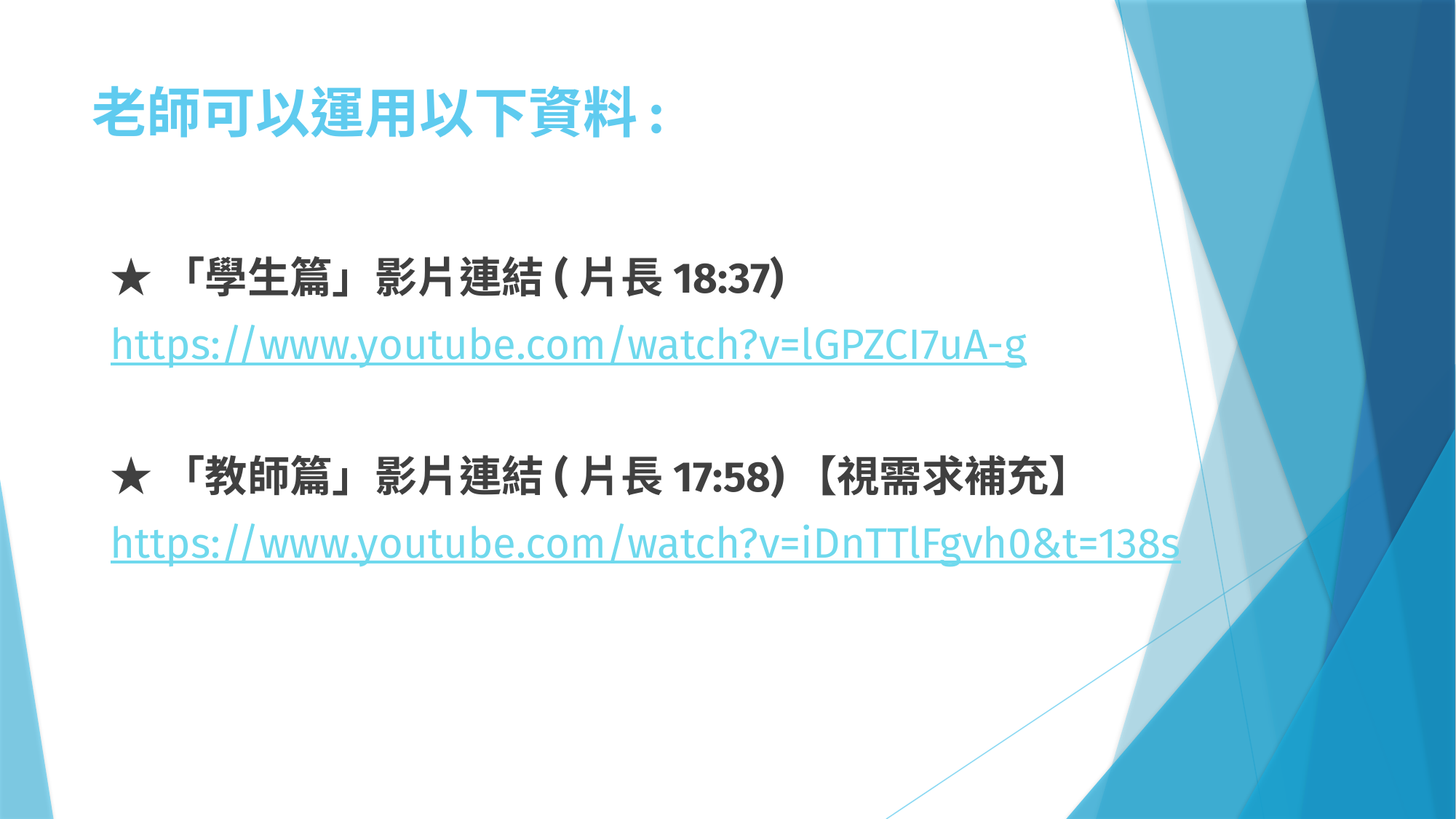

# 老師可以運用以下資料:

★「學生篇」影片連結(片長18:37)
https://www.youtube.com/watch?v=lGPZCI7uA-g

★「教師篇」影片連結(片長17:58)【視需求補充】
https://www.youtube.com/watch?v=iDnTTlFgvh0&t=138s